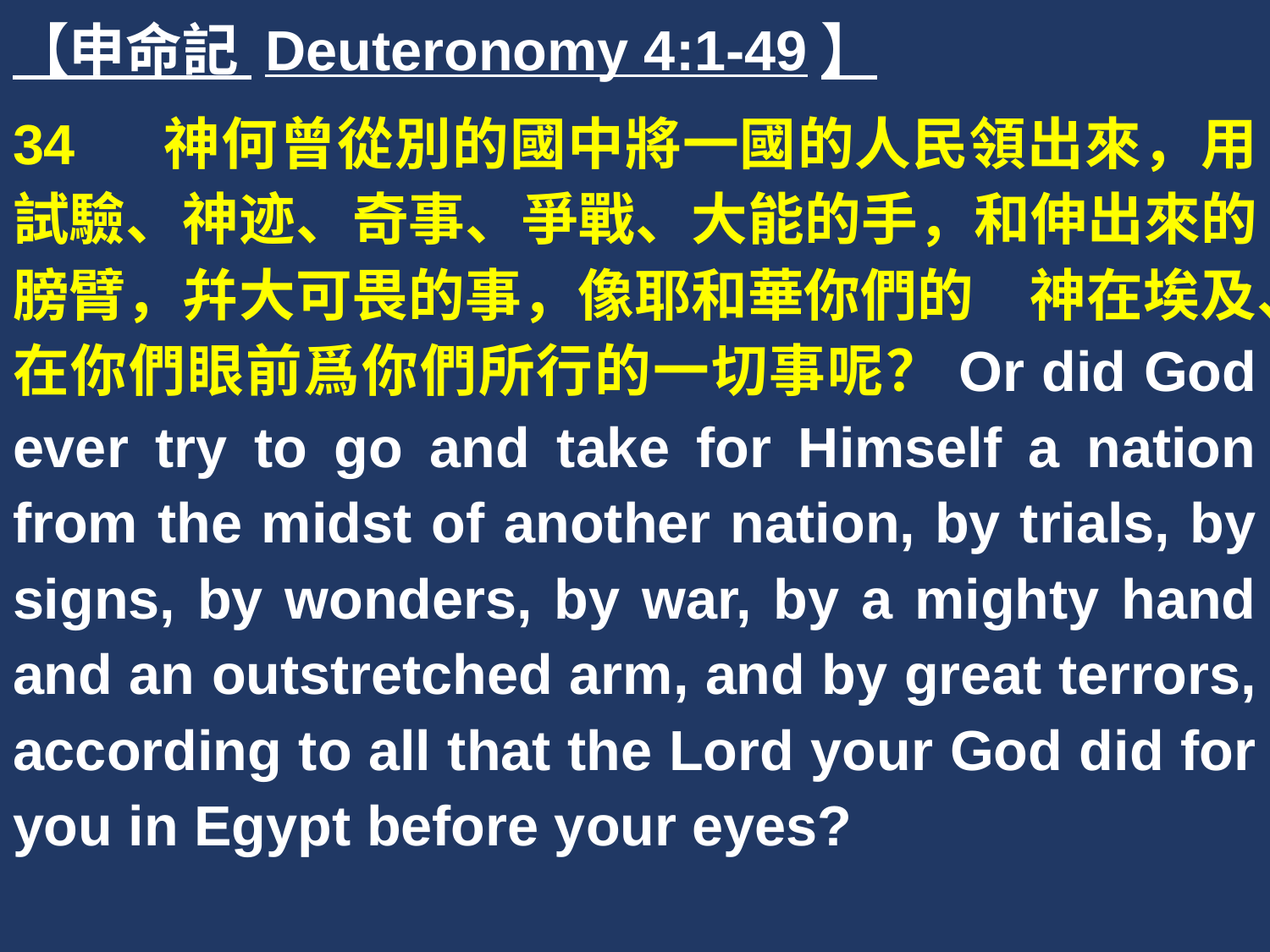

【申命記 Deuteronomy 4:1-49】
34 　神何曾從別的國中將一國的人民領出來，用試驗、神迹、奇事、爭戰、大能的手，和伸出來的膀臂，幷大可畏的事，像耶和華你們的　神在埃及、在你們眼前爲你們所行的一切事呢？Or did God ever try to go and take for Himself a nation from the midst of another nation, by trials, by signs, by wonders, by war, by a mighty hand and an outstretched arm, and by great terrors, according to all that the Lord your God did for you in Egypt before your eyes?